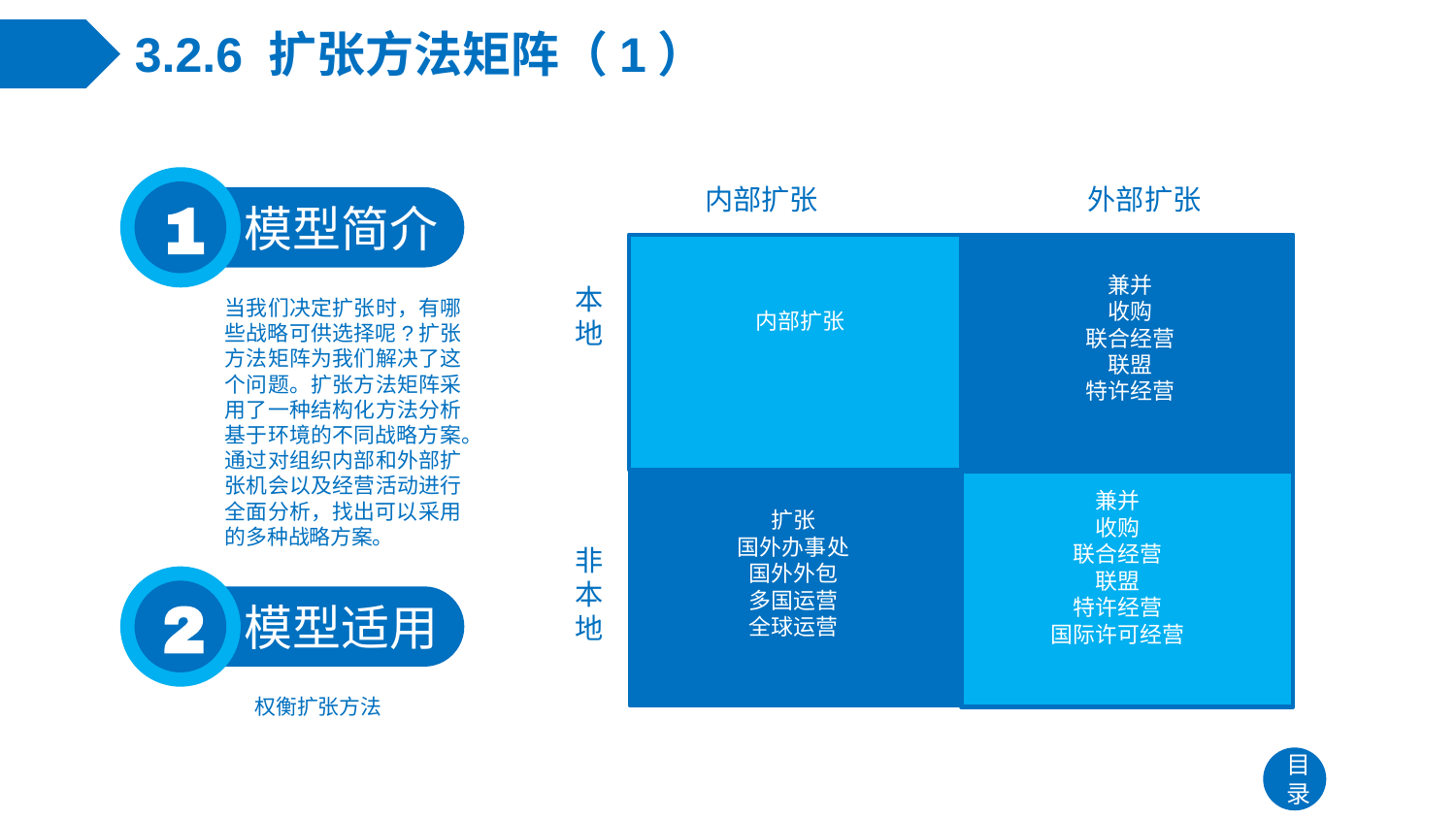

# 3.2.6 扩张方法矩阵（1）

1
模型简介
内部扩张
外部扩张

兼并
收购
联合经营
联盟
特许经营
本地
内部扩张
兼并
收购
联合经营
联盟
特许经营
国际许可经营
扩张
国外办事处
国外外包
多国运营
全球运营
非本地
当我们决定扩张时，有哪些战略可供选择呢?扩张方法矩阵为我们解决了这个问题。扩张方法矩阵采用了一种结构化方法分析基于环境的不同战略方案。通过对组织内部和外部扩张机会以及经营活动进行全面分析，找出可以采用的多种战略方案。

2
模型适用
权衡扩张方法
目录